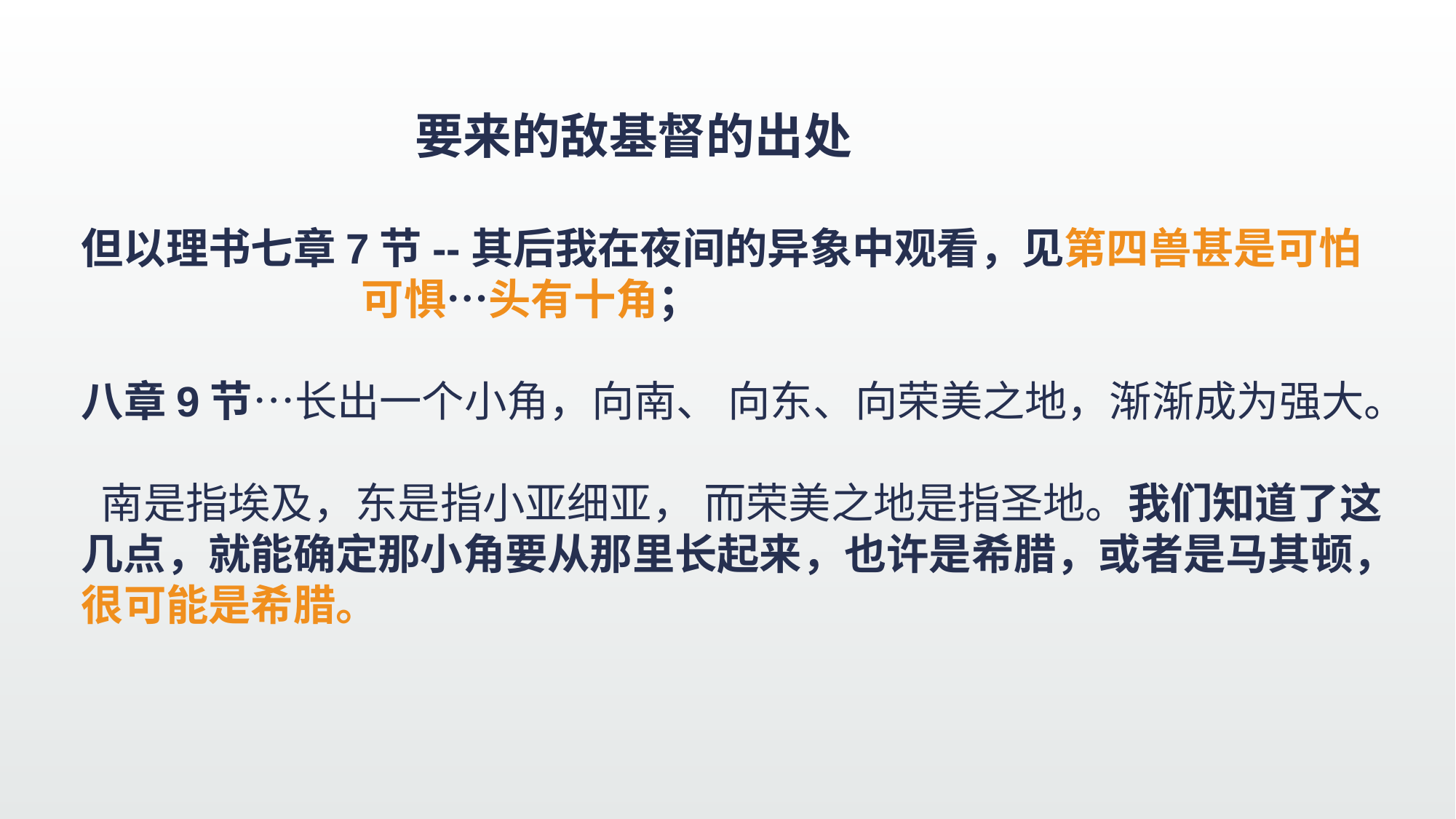

要来的敌基督的出处

但以理书七章7节--其后我在夜间的异象中观看，见第四兽甚是可怕
                            可惧…头有十角；

八章9节…长出一个小角，向南、 向东、向荣美之地，渐渐成为强大。

 南是指埃及，东是指小亚细亚， 而荣美之地是指圣地。我们知道了这几点，就能确定那小角要从那里长起来，也许是希腊，或者是马其顿，很可能是希腊。